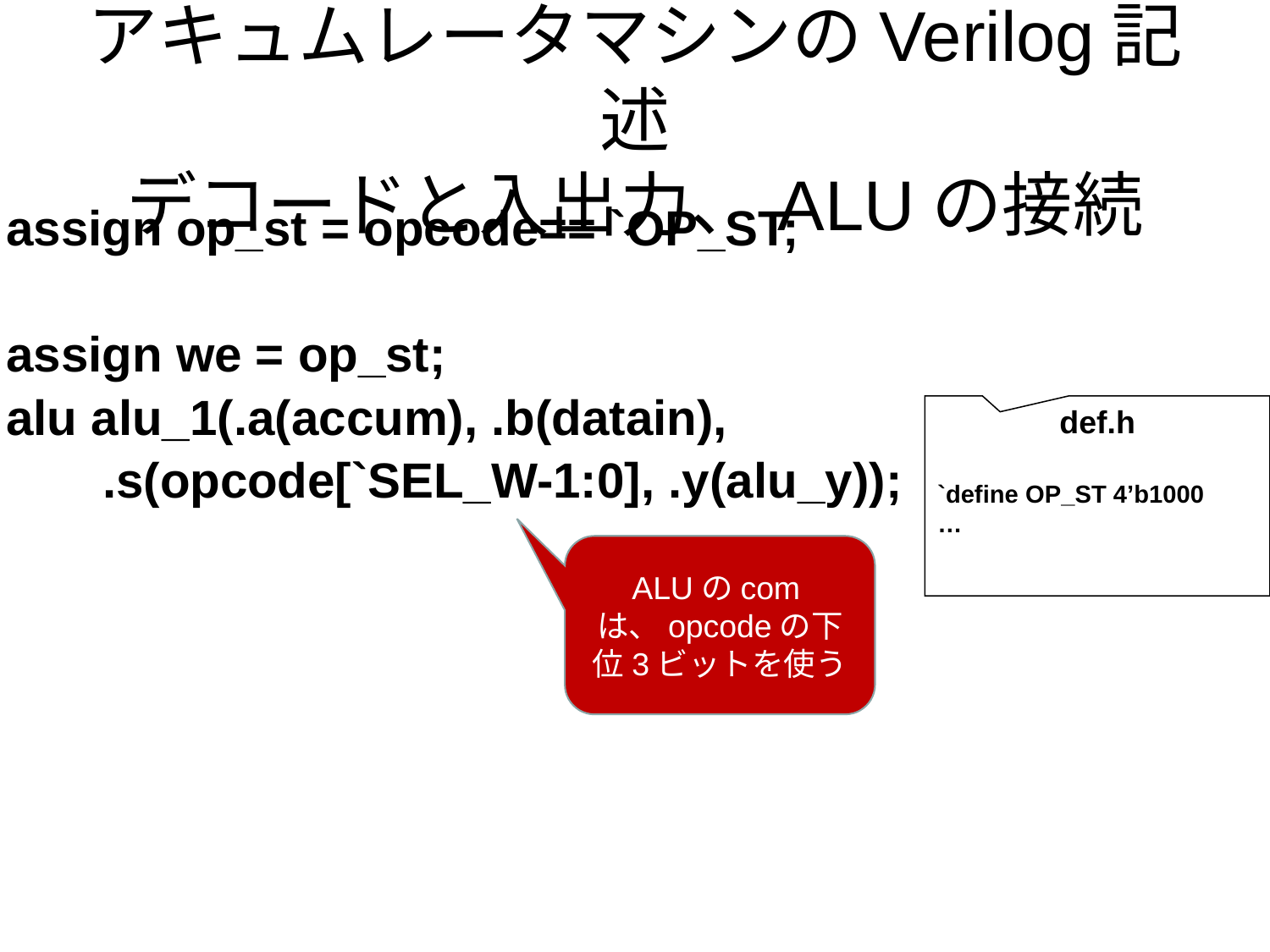

# アキュムレータマシンのVerilog記述 デコードと入出力、ALUの接続
assign op_st = opcode== `OP_ST;

assign we = op_st;
alu alu_1(.a(accum), .b(datain),
       .s(opcode[`SEL_W-1:0], .y(alu_y));

def.h

`define OP_ST 4’b1000
…
ALUのcomは、opcodeの下位3ビットを使う